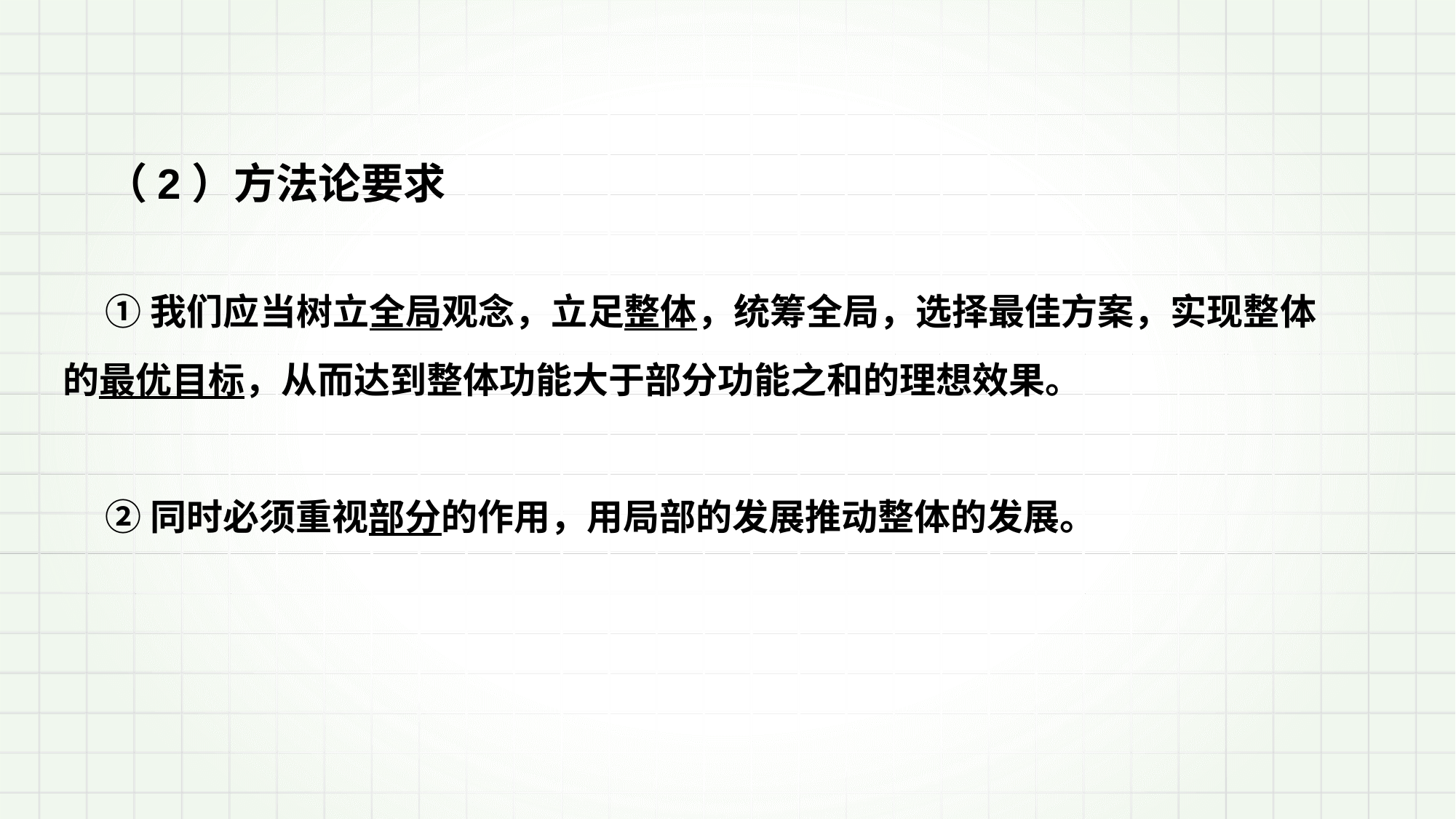

（2）方法论要求

①我们应当树立全局观念，立足整体，统筹全局，选择最佳方案，实现整体的最优目标，从而达到整体功能大于部分功能之和的理想效果。

②同时必须重视部分的作用，用局部的发展推动整体的发展。